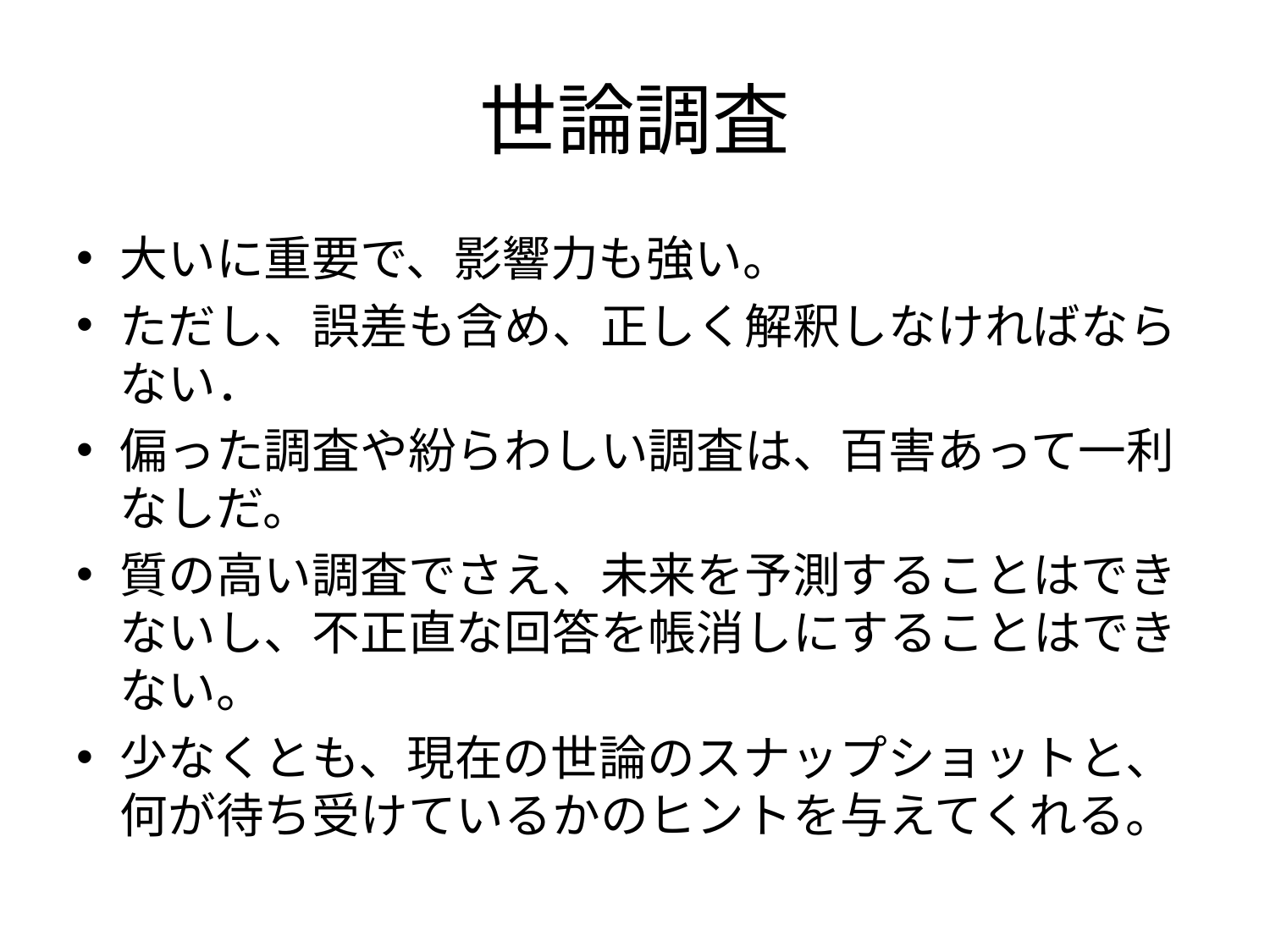

# 世論調査
大いに重要で、影響力も強い。
ただし、誤差も含め、正しく解釈しなければならない．
偏った調査や紛らわしい調査は、百害あって一利なしだ。
質の高い調査でさえ、未来を予測することはできないし、不正直な回答を帳消しにすることはできない。
少なくとも、現在の世論のスナップショットと、何が待ち受けているかのヒントを与えてくれる。